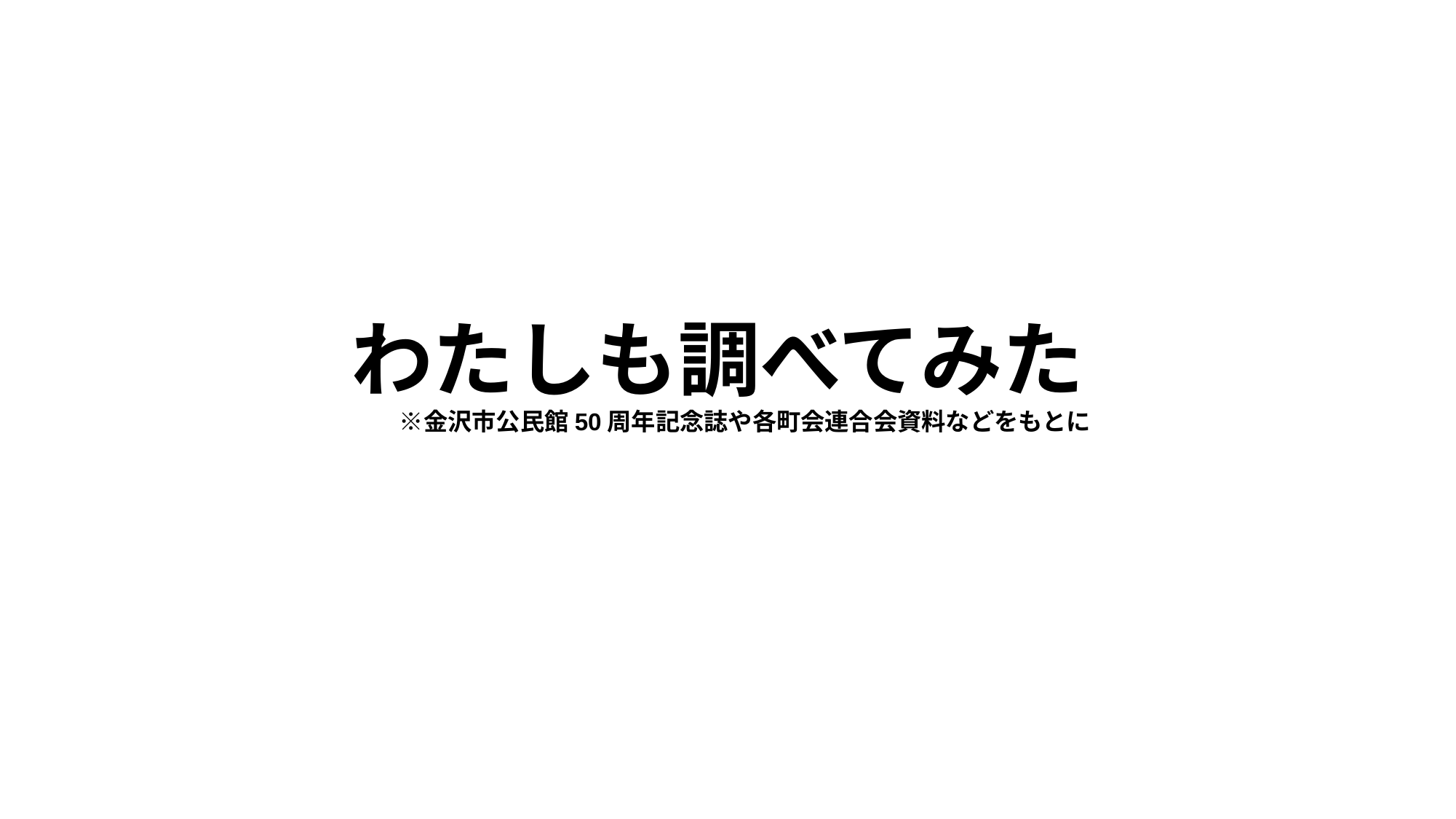

わたしも調べてみた
　　※金沢市公民館50周年記念誌や各町会連合会資料などをもとに